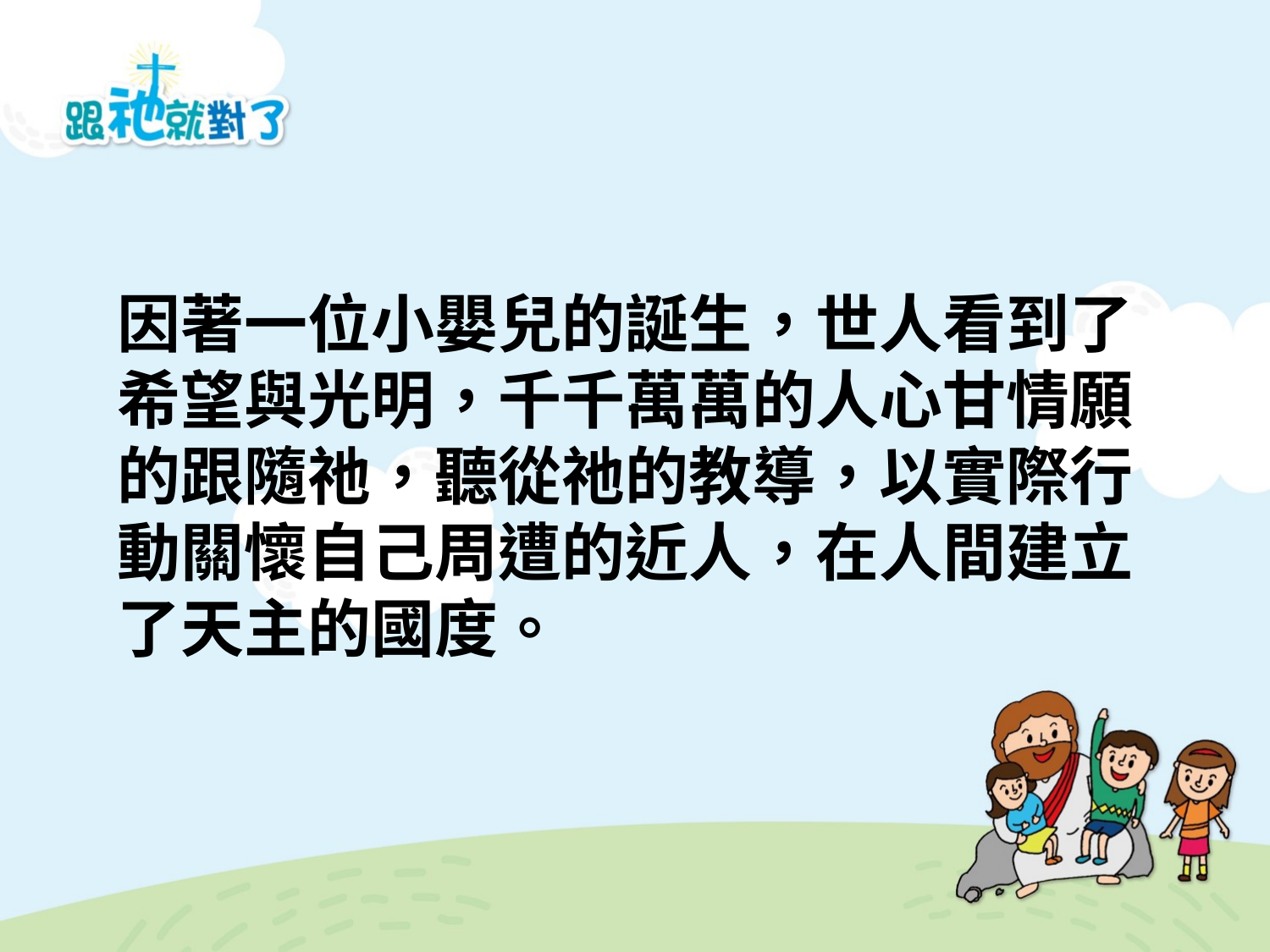

因著一位小嬰兒的誕生，世人看到了希望與光明，千千萬萬的人心甘情願的跟隨祂，聽從祂的教導，以實際行動關懷自己周遭的近人，在人間建立了天主的國度。